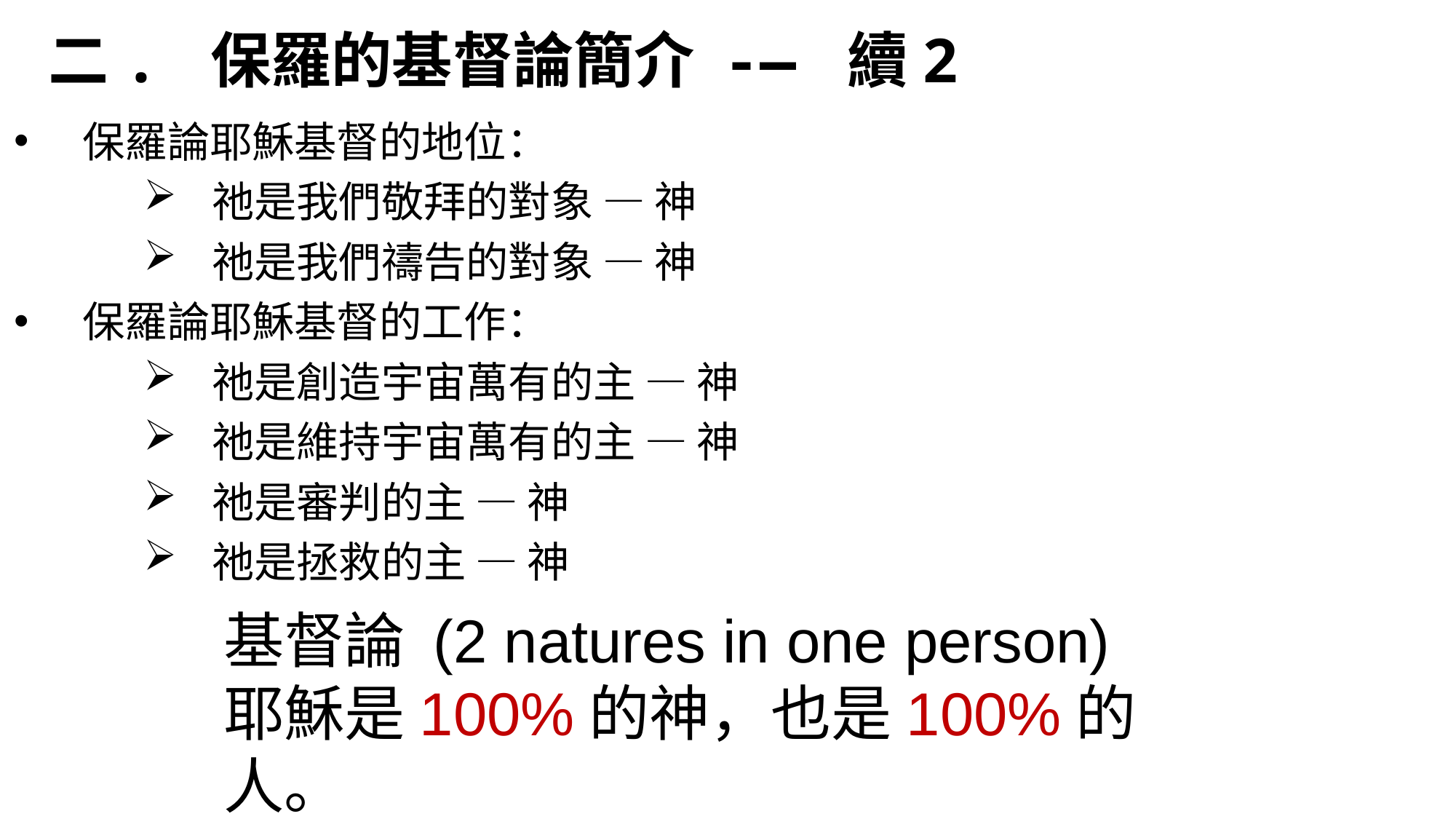

二. 保羅的基督論簡介 -— 續2
保羅論耶穌基督的地位：
祂是我們敬拜的對象 — 神
祂是我們禱告的對象 — 神
保羅論耶穌基督的工作：
祂是創造宇宙萬有的主 — 神
祂是維持宇宙萬有的主 — 神
祂是審判的主 — 神
祂是拯救的主 — 神

基督論 (2 natures in one person)
耶穌是100%的神，也是100%的人。